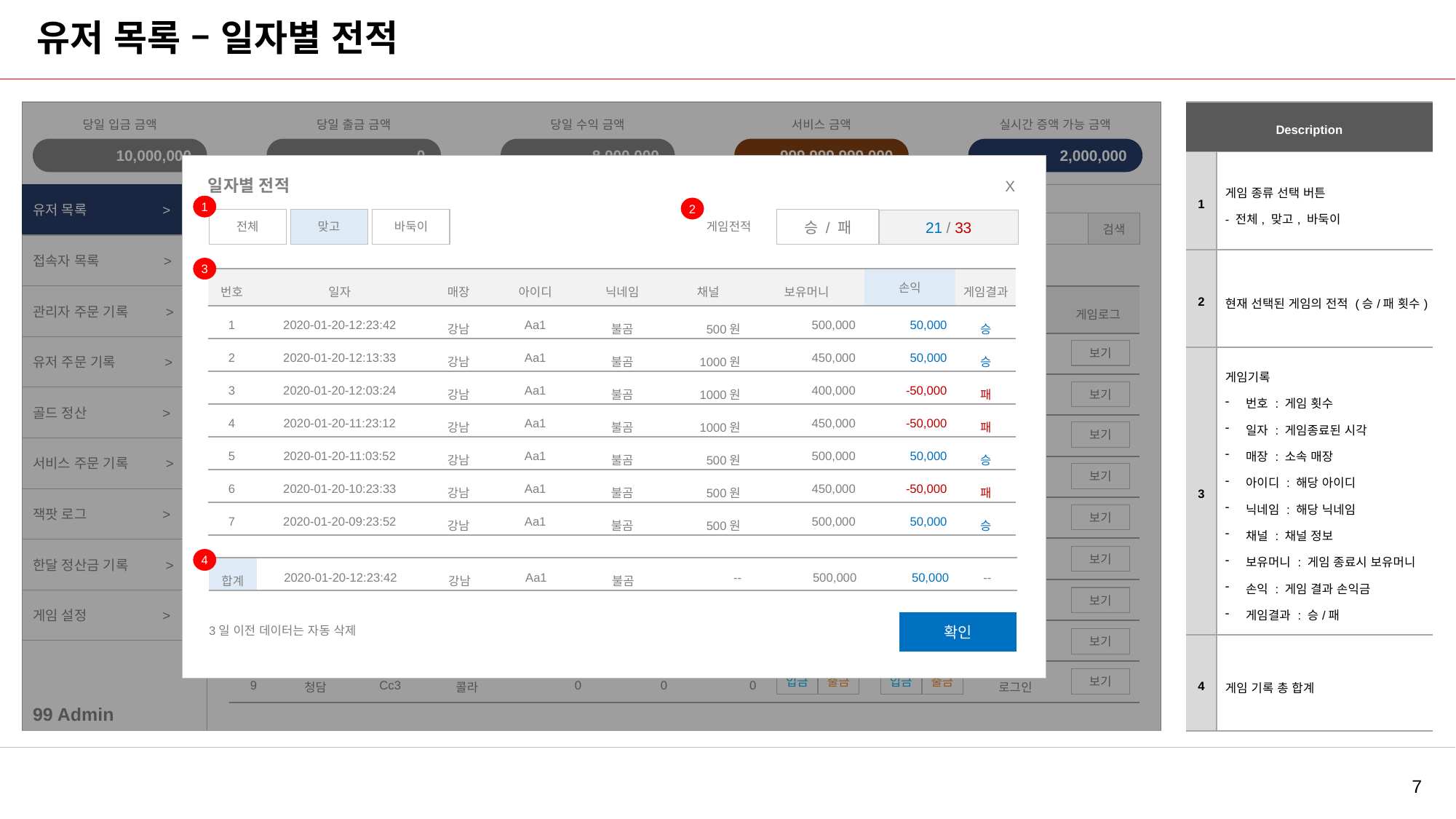

# 유저 목록 – 일자별 전적

| Description |  |
| --- | --- |
| 1 | 게임 종류 선택 버튼 - 전체, 맞고, 바둑이 |
| 2 | 현재 선택된 게임의 전적 (승/패 횟수) |
| 3 | 게임기록 번호 : 게임 횟수 일자 : 게임종료된 시각 매장 : 소속 매장 아이디 : 해당 아이디 닉네임 : 해당 닉네임 채널 : 채널 정보 보유머니 : 게임 종료시 보유머니 손익 : 게임 결과 손익금 게임결과 : 승/패 |
| 4 | 게임 기록 총 합계 |

당일 입금 금액
당일 출금 금액
당일 수익 금액
서비스 금액
실시간 증액 가능 금액
10,000,000
0
8,000,000
999,999,999,000
2,000,000

유저 목록                   >
매장  ▼
아이디  ▼

검색
유저 목록
접속자 목록                >
관리자 주문 기록         >
유저 주문 기록            >
입금
출금
입금
출금
보기
입금
출금
입금
출금
보기
골드 정산                   >
입금
출금
입금
출금
보기
서비스 주문 기록         >
입금
출금
입금
출금
보기
잭팟 로그                   >
입금
출금
입금
출금
보기
한달 정산금 기록         >
입금
출금
입금
출금
보기
입금
출금
입금
출금
보기
게임 설정                   >
입금
출금
입금
출금
보기
입금
출금
입금
출금
보기
99 Admin

일자별 전적
X
1
2
전체
맞고
바둑이
승 / 패
21 / 33
게임전적
3
| 번호 | 일자 | 매장 | 아이디 | 닉네임 | 채널 | 보유머니 | 손익 | 게임결과 |
| --- | --- | --- | --- | --- | --- | --- | --- | --- |
| 1 | 2020-01-20-12:23:42 | 강남 | Aa1 | 불곰 | 500원 | 500,000 | 50,000 | 승 |
| 2 | 2020-01-20-12:13:33 | 강남 | Aa1 | 불곰 | 1000원 | 450,000 | 50,000 | 승 |
| 3 | 2020-01-20-12:03:24 | 강남 | Aa1 | 불곰 | 1000원 | 400,000 | -50,000 | 패 |
| 4 | 2020-01-20-11:23:12 | 강남 | Aa1 | 불곰 | 1000원 | 450,000 | -50,000 | 패 |
| 5 | 2020-01-20-11:03:52 | 강남 | Aa1 | 불곰 | 500원 | 500,000 | 50,000 | 승 |
| 6 | 2020-01-20-10:23:33 | 강남 | Aa1 | 불곰 | 500원 | 450,000 | -50,000 | 패 |
| 7 | 2020-01-20-09:23:52 | 강남 | Aa1 | 불곰 | 500원 | 500,000 | 50,000 | 승 |
| 번호 | 매장 | 아이디 | 닉네임 | 보유머니 | 금고 | 리워드 | 가상머니 (주문하기) | 서비스 (주문하기) | 상태 | 게임로그 |
| --- | --- | --- | --- | --- | --- | --- | --- | --- | --- | --- |
| 1 | 강남 | Aa1 | 불곰 | 500,000 | 250,000 | 1,200 |  |  | 로그인 |  |
| 2 | 강남 | Aa2 | 백호 | 0 | 0 | 0 |  |  | 로그아웃 |  |
| 3 | 강남 | Aa3 | 청룡 | 0 | 0 | 0 |  |  | 로그아웃 |  |
| 4 | 마포 | Bb1 | 자전거 | 0 | 0 | 0 |  |  | 로그아웃 |  |
| 5 | 마포 | Bb2 | 킥보드 | 0 | 0 | 0 |  |  | 로그인 |  |
| 6 | 마포 | Bb3 | 스케이트 | 100,000 | 0 | 50 |  |  | 로그인 |  |
| 7 | 청담 | Cc1 | 감귤 | 0 | 0 | 0 |  |  | 로그아웃 |  |
| 8 | 청담 | Cc2 | 딸기 | 0 | 0 | 0 |  |  | 로그아웃 |  |
| 9 | 청담 | Cc3 | 콜라 | 0 | 0 | 0 |  |  | 로그인 |  |
4
| 합계 | 2020-01-20-12:23:42 | 강남 | Aa1 | 불곰 | -- | 500,000 | 50,000 | -- |
| --- | --- | --- | --- | --- | --- | --- | --- | --- |
확인
3일 이전 데이터는 자동 삭제
7